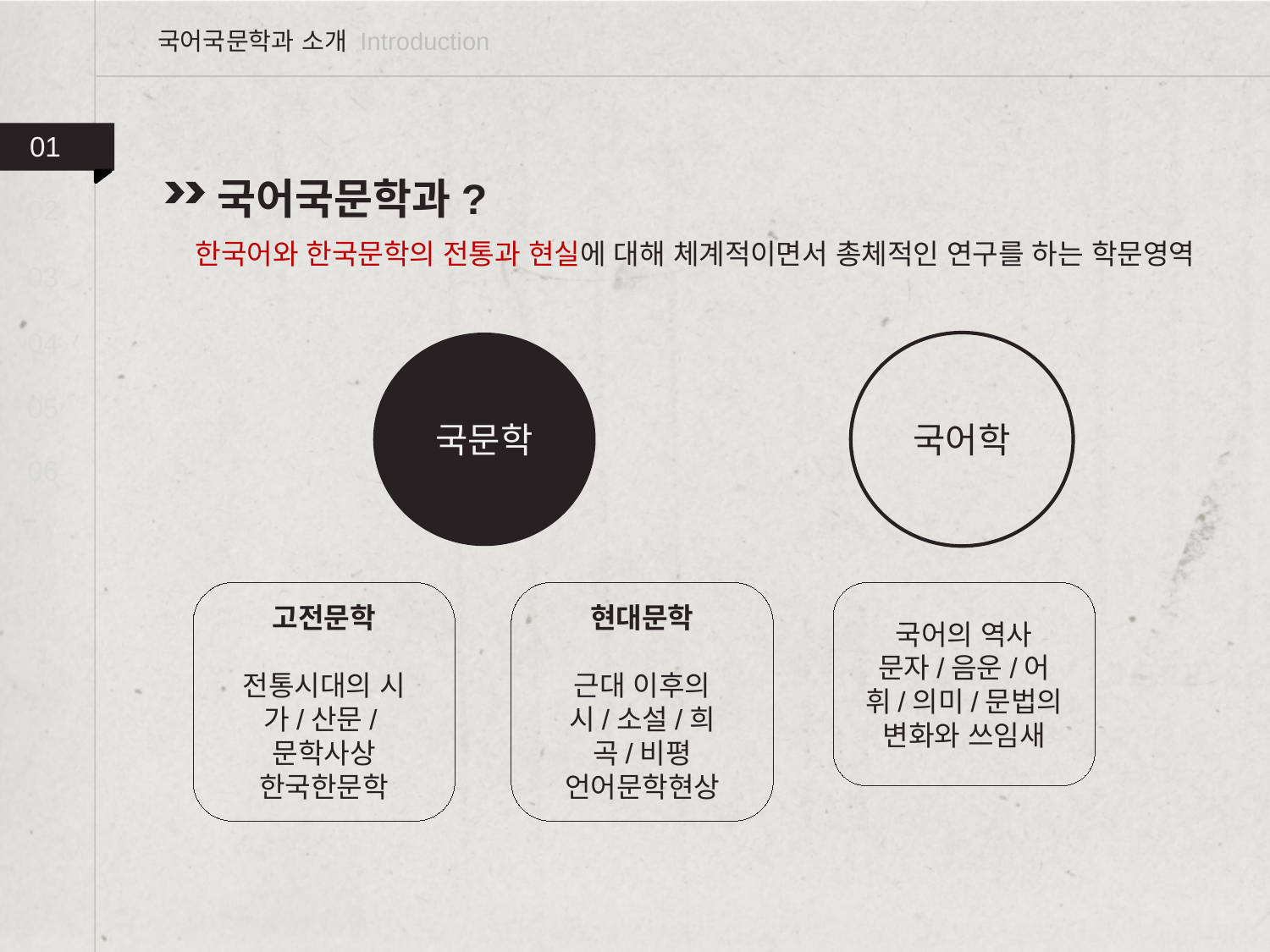

국어국문학과 소개 Introduction
01

국어국문학과?

02
한국어와 한국문학의 전통과 현실에 대해 체계적이면서 총체적인 연구를 하는 학문영역
03
04
국문학
국어학
05
06
고전문학

전통시대의 시가/산문/문학사상
한국한문학
현대문학

근대 이후의 시/소설/희곡/비평
언어문학현상
국어의 역사
문자/음운/어휘/의미/문법의 변화와 쓰임새